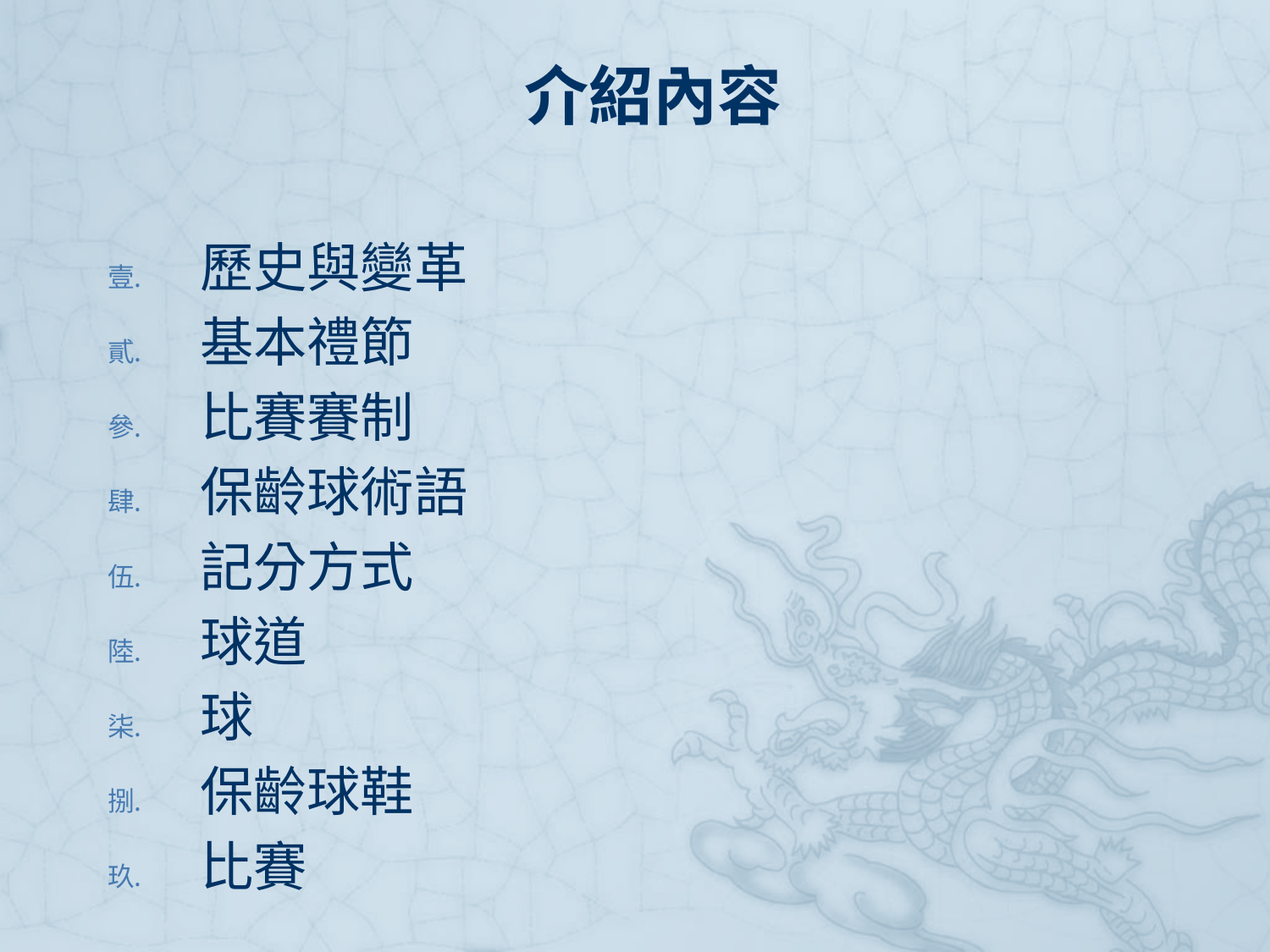

介紹內容

歷史與變革
基本禮節
比賽賽制
保齡球術語
記分方式
球道
球
保齡球鞋
比賽

#